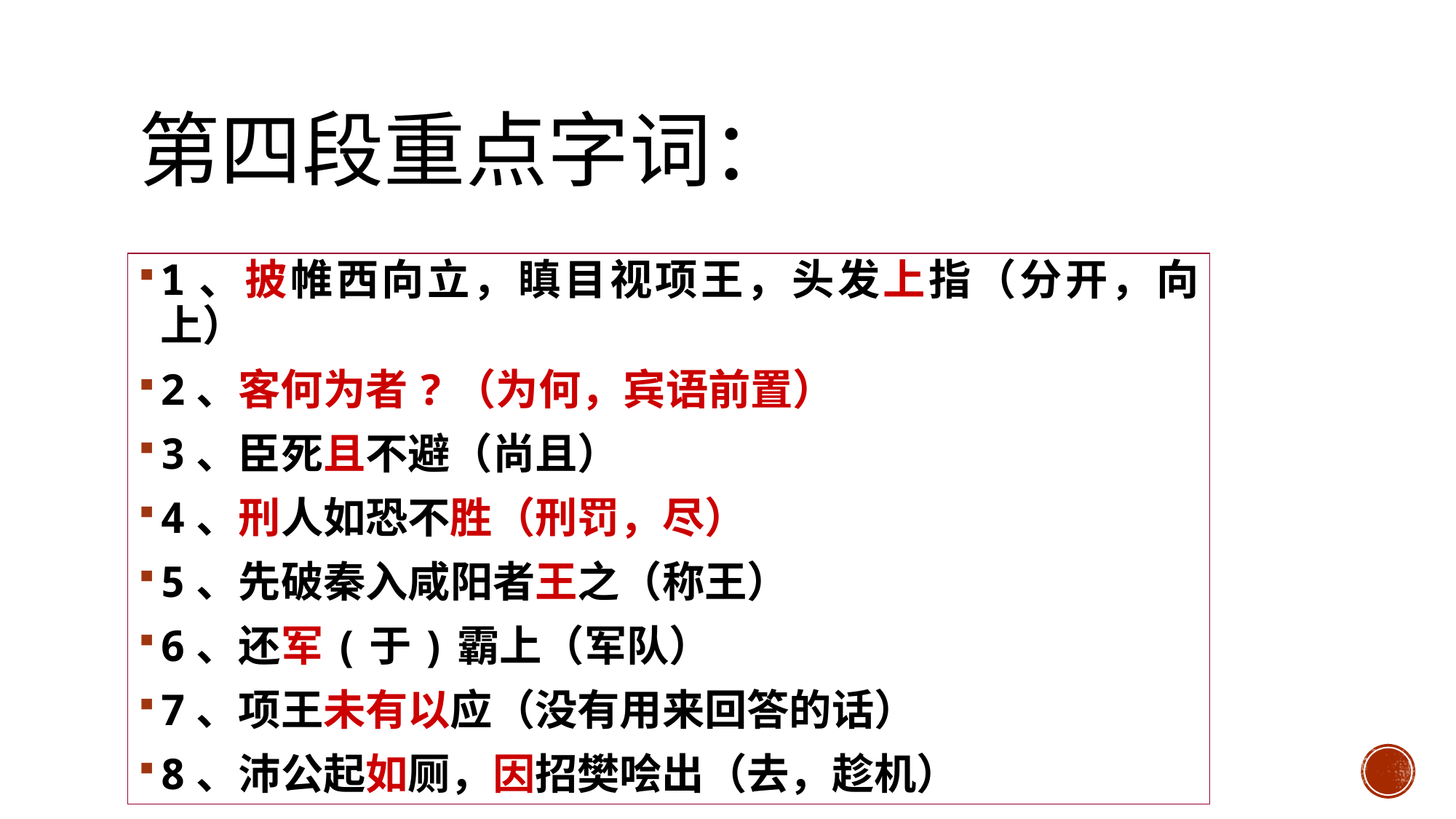

# 第四段重点字词：
1、披帷西向立，瞋目视项王，头发上指（分开，向上）
2、客何为者?（为何，宾语前置）
3、臣死且不避（尚且）
4、刑人如恐不胜（刑罚，尽）
5、先破秦入咸阳者王之（称王）
6、还军(于)霸上（军队）
7、项王未有以应（没有用来回答的话）
8、沛公起如厕，因招樊哙出（去，趁机）